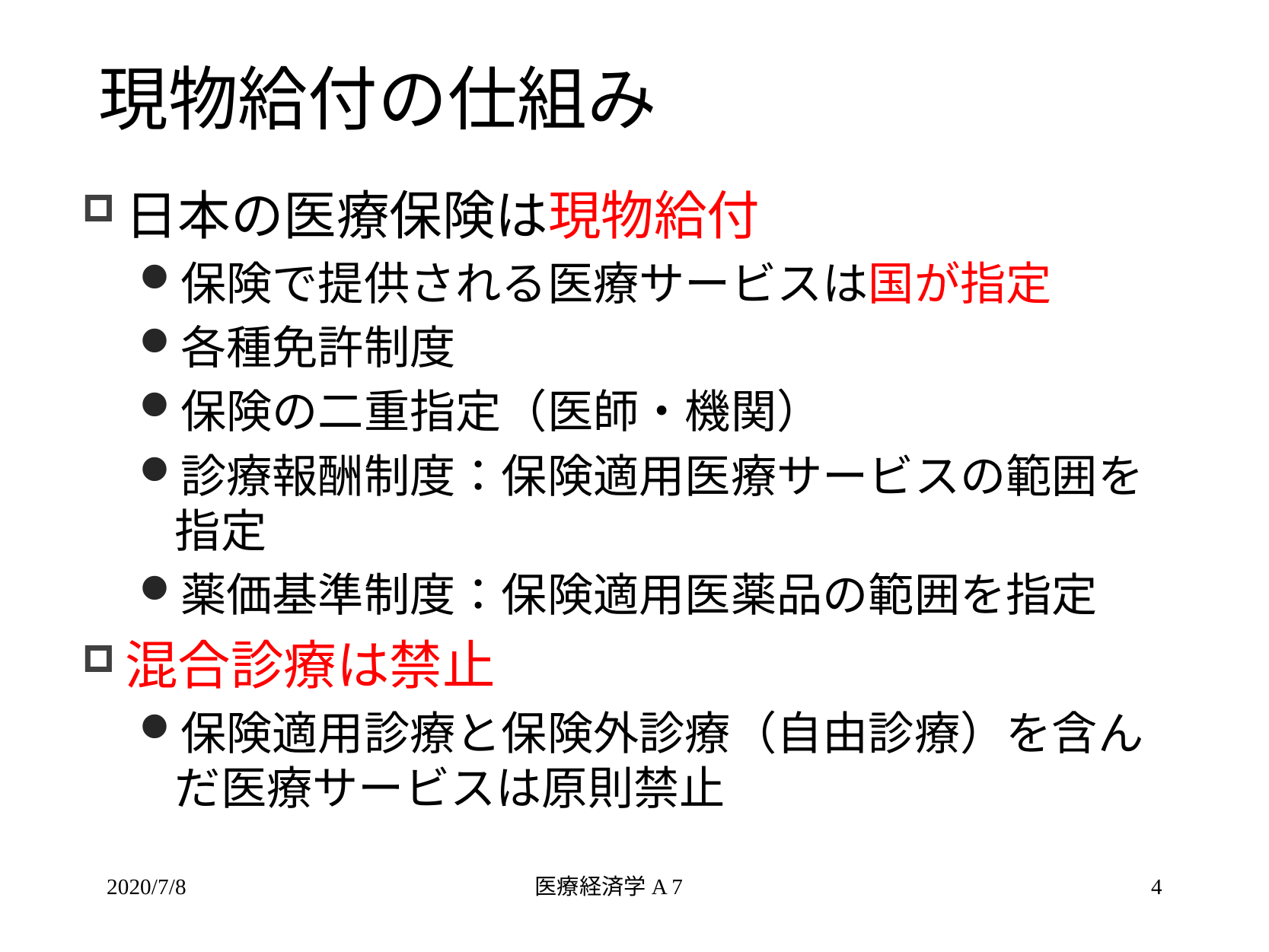

# 現物給付の仕組み
日本の医療保険は現物給付
保険で提供される医療サービスは国が指定
各種免許制度
保険の二重指定（医師・機関）
診療報酬制度：保険適用医療サービスの範囲を指定
薬価基準制度：保険適用医薬品の範囲を指定
混合診療は禁止
保険適用診療と保険外診療（自由診療）を含んだ医療サービスは原則禁止

2020/7/8
医療経済学A 7
4